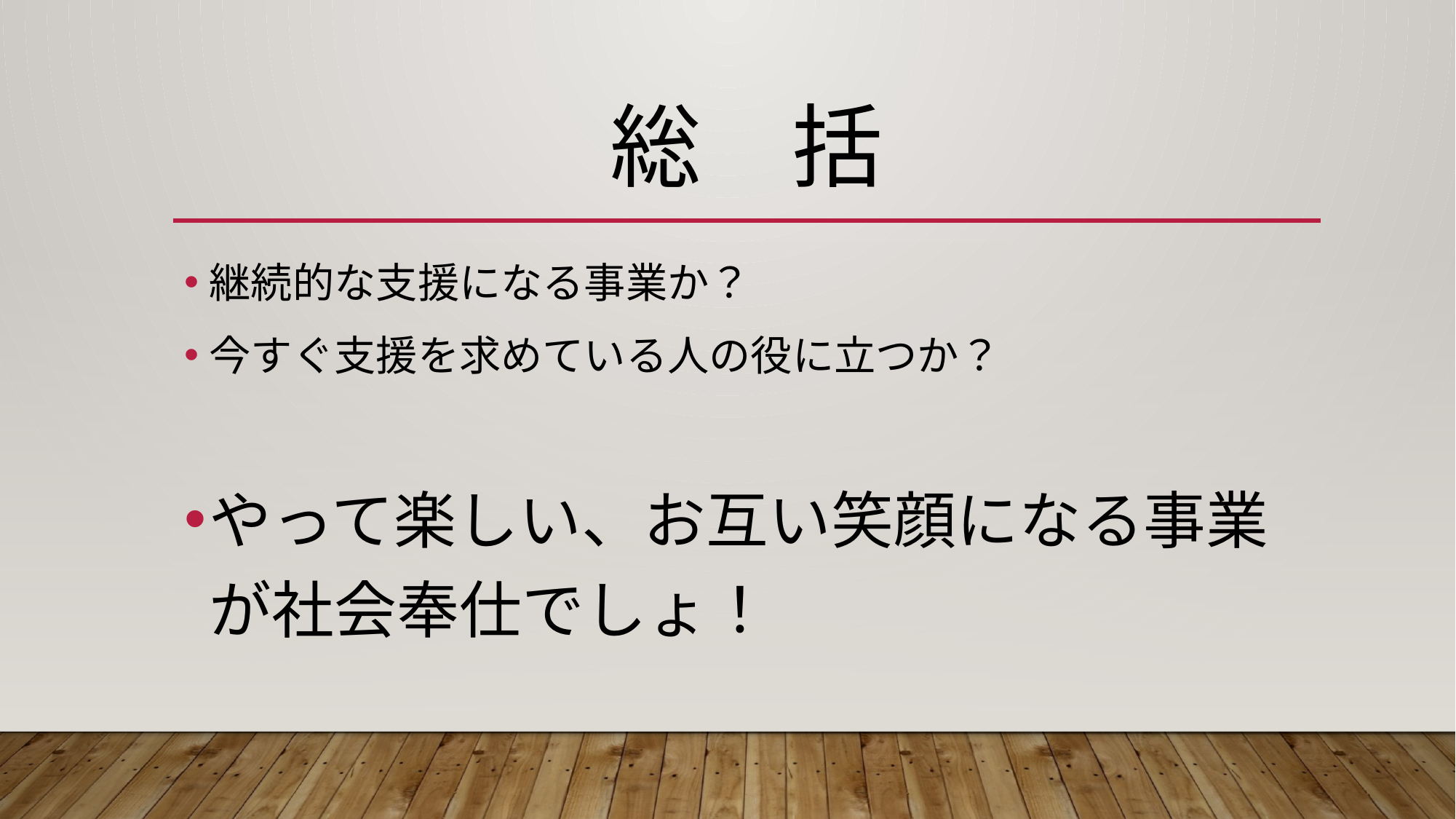

# 総　括
継続的な支援になる事業か？
今すぐ支援を求めている人の役に立つか？

やって楽しい、お互い笑顔になる事業が社会奉仕でしょ！